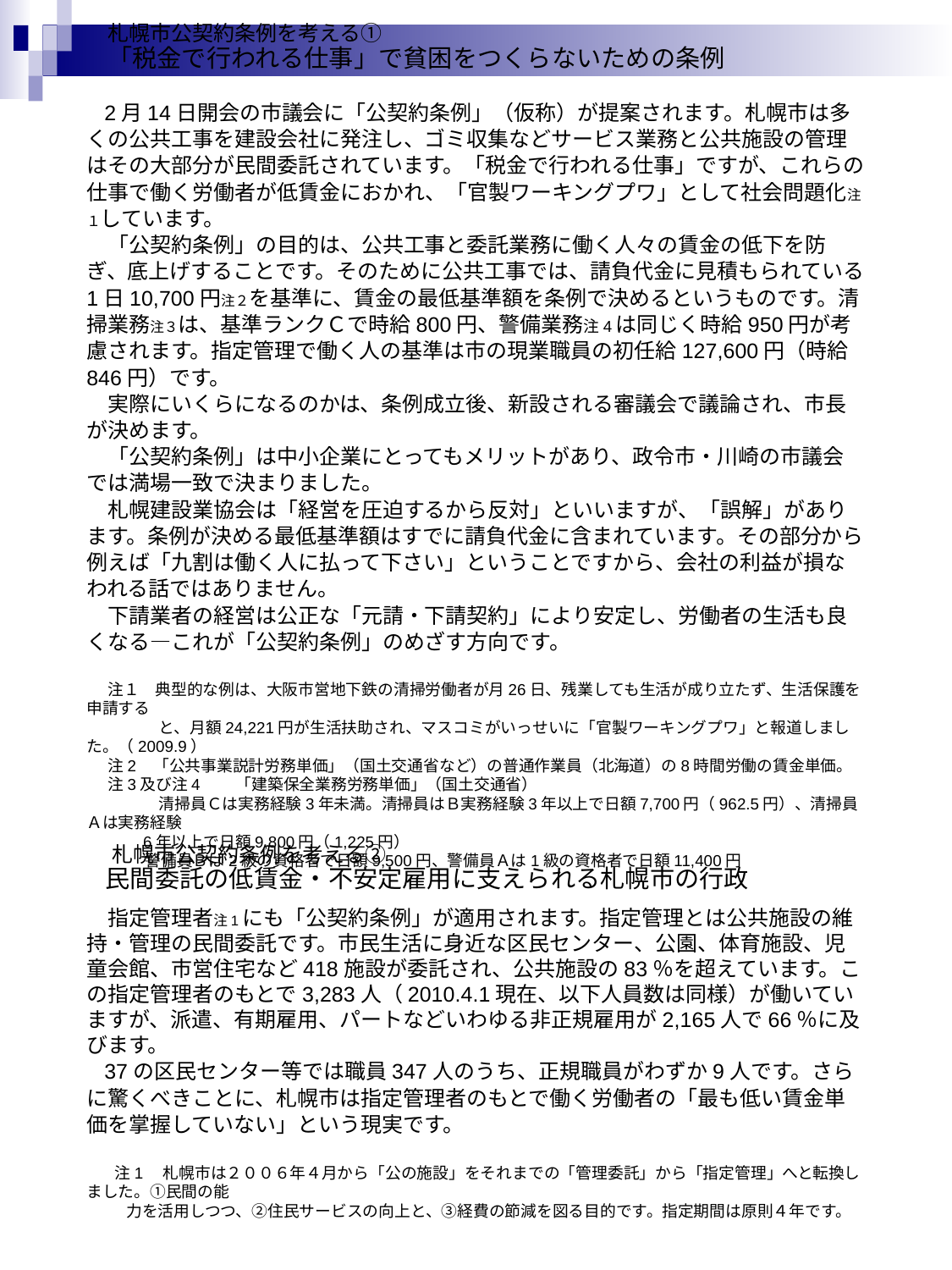

#
札幌市公契約条例を考える①
「税金で行われる仕事」で貧困をつくらないための条例
   2月14日開会の市議会に「公契約条例」（仮称）が提案されます。札幌市は多くの公共工事を建設会社に発注し、ゴミ収集などサービス業務と公共施設の管理はその大部分が民間委託されています。「税金で行われる仕事」ですが、これらの仕事で働く労働者が低賃金におかれ、「官製ワーキングプワ」として社会問題化注１しています。
「公契約条例」の目的は、公共工事と委託業務に働く人々の賃金の低下を防ぎ、底上げすることです。そのために公共工事では、請負代金に見積もられている1日10,700円注２を基準に、賃金の最低基準額を条例で決めるというものです。清掃業務注３は、基準ランクＣで時給800円、警備業務注4は同じく時給950円が考慮されます。指定管理で働く人の基準は市の現業職員の初任給127,600円（時給846円）です。
実際にいくらになるのかは、条例成立後、新設される審議会で議論され、市長が決めます。
「公契約条例」は中小企業にとってもメリットがあり、政令市・川崎の市議会では満場一致で決まりました。
札幌建設業協会は「経営を圧迫するから反対」といいますが、「誤解」があります。条例が決める最低基準額はすでに請負代金に含まれています。その部分から例えば「九割は働く人に払って下さい」ということですから、会社の利益が損なわれる話ではありません。
下請業者の経営は公正な「元請・下請契約」により安定し、労働者の生活も良くなる―これが「公契約条例」のめざす方向です。

注１　典型的な例は、大阪市営地下鉄の清掃労働者が月26日、残業しても生活が成り立たず、生活保護を申請する
　　　 と、月額24,221円が生活扶助され、マスコミがいっせいに「官製ワーキングプワ」と報道しました。（2009.9）
注2   「公共事業説計労務単価」（国土交通省など）の普通作業員（北海道）の8時間労働の賃金単価。
注3及び注4　　「建築保全業務労務単価」（国土交通省）
　　　 清掃員Ｃは実務経験3年未満。清掃員はＢ実務経験3年以上で日額7,700円（962.5円）、清掃員Ａは実務経験
        6年以上で日額9,800円（1,225円）
    　 警備員Ｂは2級の資格者で日額9,500円、警備員Ａは1級の資格者で日額11,400円

　 札幌市公契約条例を考える②
   民間委託の低賃金・不安定雇用に支えられる札幌市の行政

　指定管理者注1にも「公契約条例」が適用されます。指定管理とは公共施設の維持・管理の民間委託です。市民生活に身近な区民センター、公園、体育施設、児童会館、市営住宅など418施設が委託され、公共施設の83％を超えています。この指定管理者のもとで3,283人（2010.4.1現在、以下人員数は同様）が働いていますが、派遣、有期雇用、パートなどいわゆる非正規雇用が2,165人で66％に及びます。
   37の区民センター等では職員347人のうち、正規職員がわずか9人です。さらに驚くべきことに、札幌市は指定管理者のもとで働く労働者の「最も低い賃金単価を掌握していない」という現実です。

　　注1　札幌市は２００６年４月から「公の施設」をそれまでの「管理委託」から「指定管理」へと転換しました。①民間の能
          力を活用しつつ、②住民サービスの向上と、③経費の節減を図る目的です。指定期間は原則４年です。